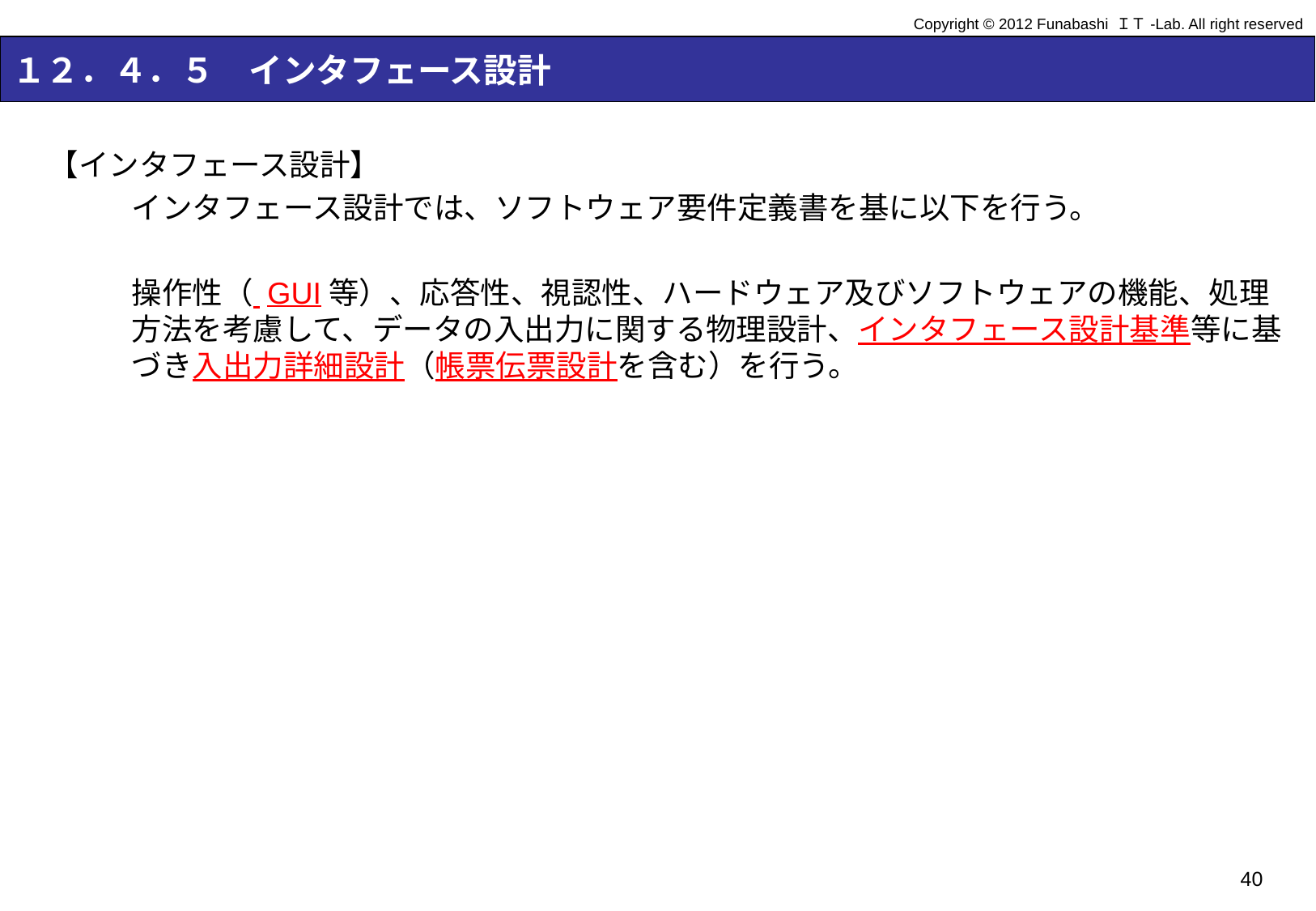

Copyright © 2012 Funabashi ＩＴ-Lab. All right reserved
# １２．４．５　インタフェース設計
【インタフェース設計】
インタフェース設計では、ソフトウェア要件定義書を基に以下を行う。

操作性（ GUI等）、応答性、視認性、ハードウェア及びソフトウェアの機能、処理方法を考慮して、データの入出力に関する物理設計、インタフェース設計基準等に基づき入出力詳細設計（帳票伝票設計を含む）を行う。

40